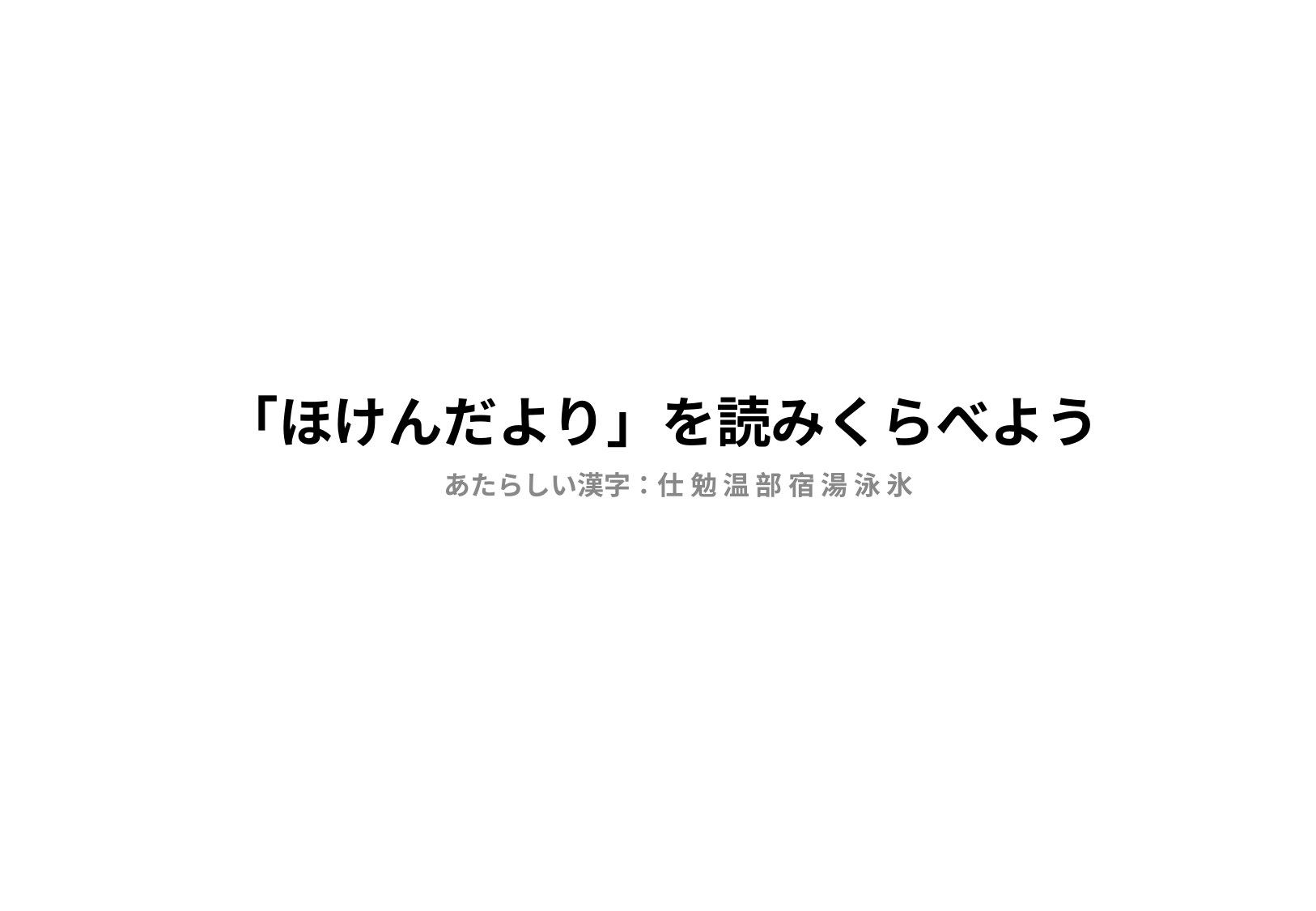

# 「ほけんだより」を読みくらべよう
あたらしい漢字：仕 勉 温 部 宿 湯 泳 氷